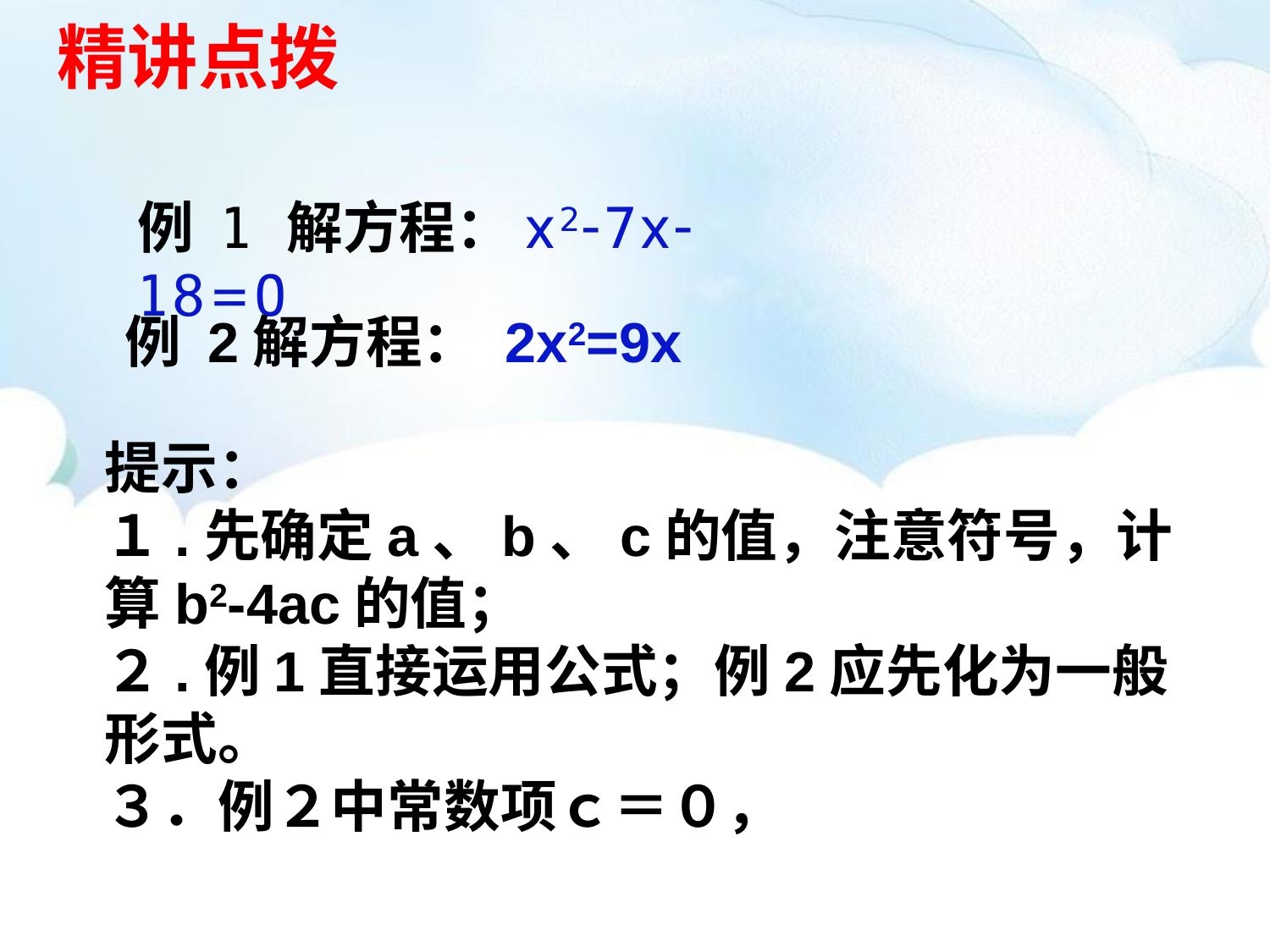

精讲点拨
例 1 解方程：x2-7x-18=0
例 2解方程： 2x2=9x

提示：
１.先确定a、b、c的值，注意符号，计算b2-4ac的值；
２.例1直接运用公式；例2应先化为一般形式。
３．例２中常数项ｃ＝０，